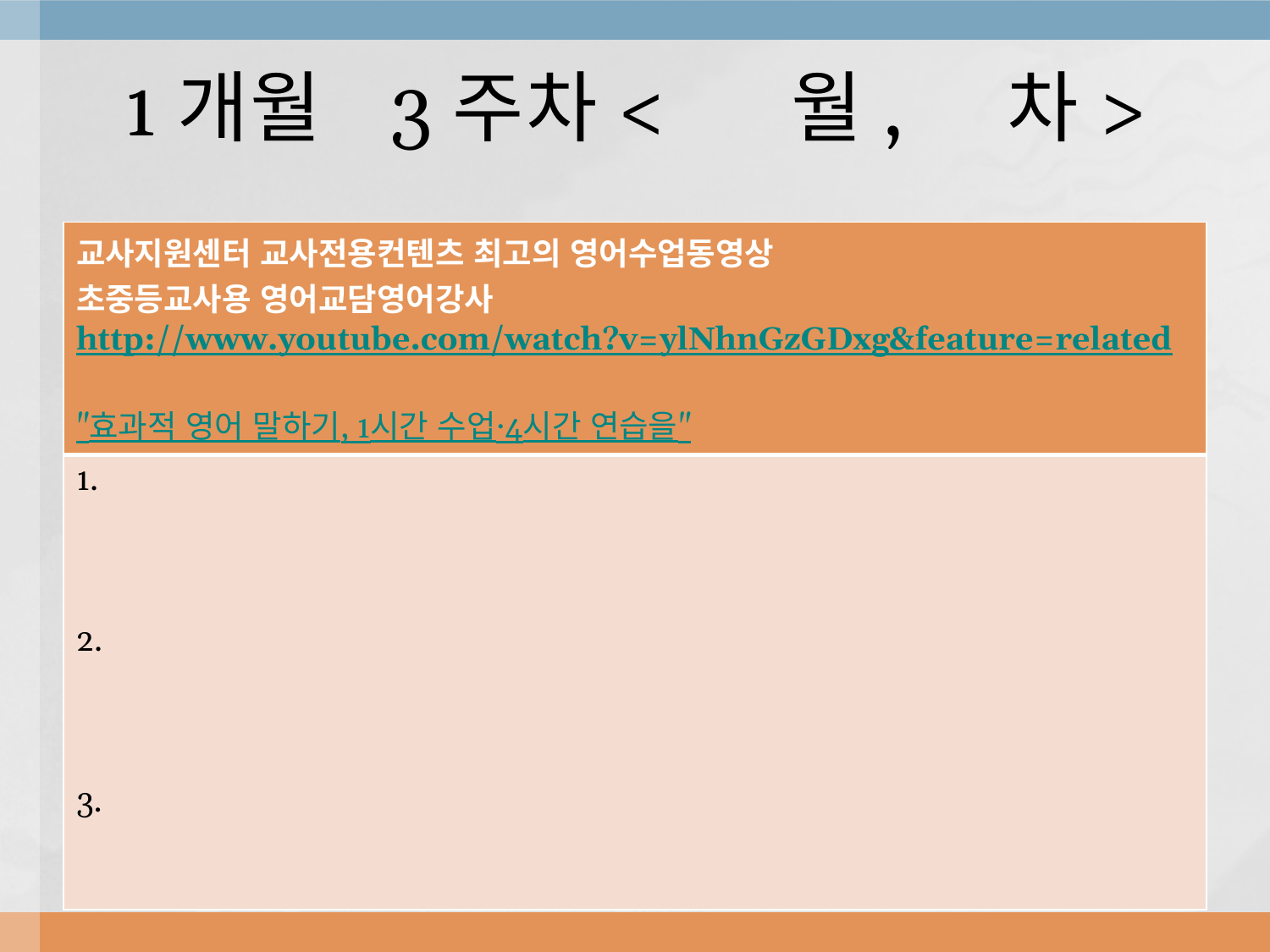

# 1개월  3주차<     월,    차>
| 교사지원센터 교사전용컨텐츠 최고의 영어수업동영상 초중등교사용 영어교담영어강사 http://www.youtube.com/watch?v=ylNhnGzGDxg&feature=related "효과적 영어 말하기, 1시간 수업·4시간 연습을" |
| --- |
| 1. 2. 3. |